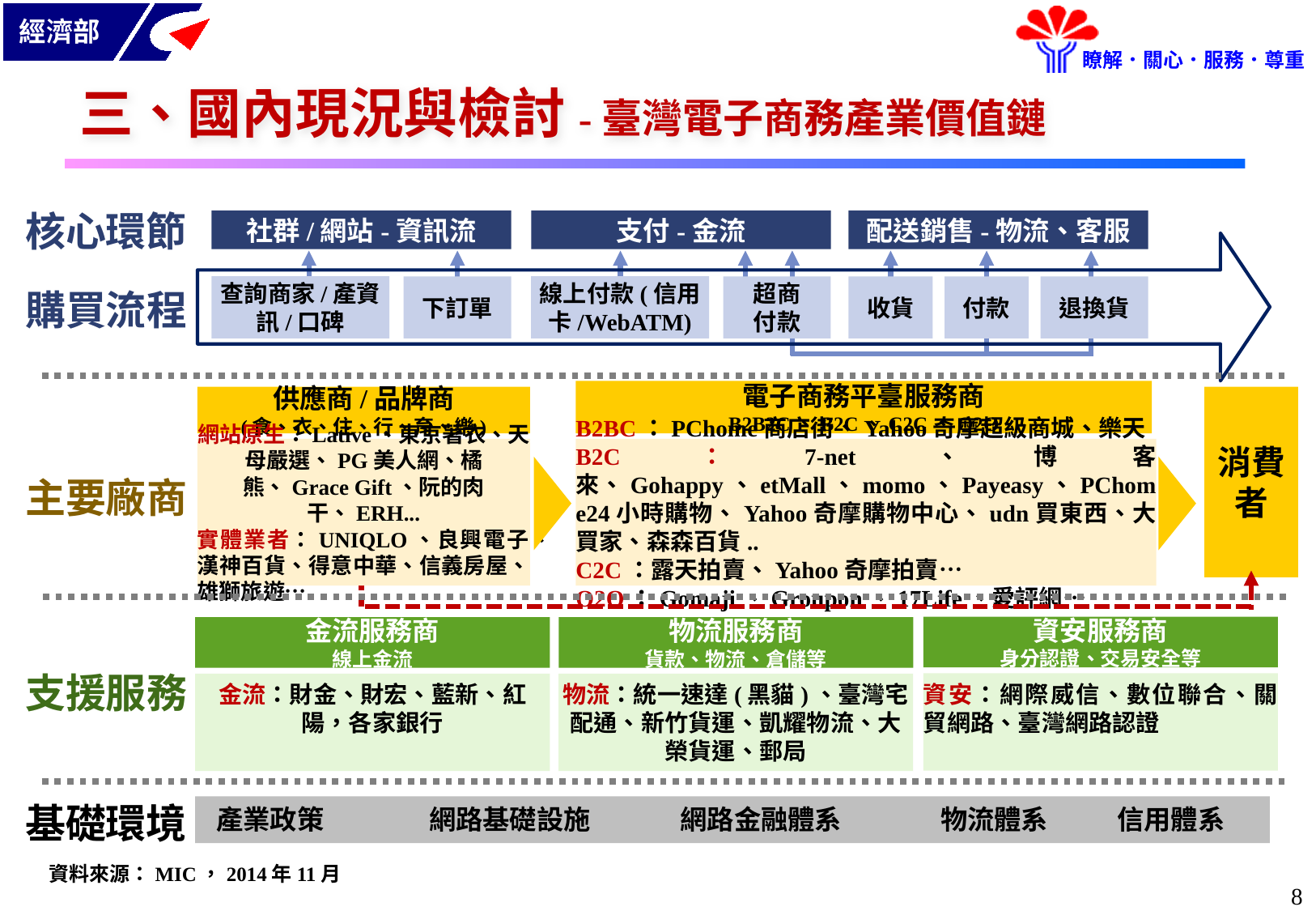

# 三、國內現況與檢討-臺灣電子商務產業價值鏈
核心環節
社群/網站-資訊流
支付-金流
配送銷售-物流、客服

查詢商家/產資訊/口碑
線上付款(信用卡/WebATM)
下訂單
超商
付款
收貨
付款
退換貨
購買流程
電子商務平臺服務商
B2B2C、B2C、C2C、O2O
消費者
供應商/品牌商
(食、衣、住、行、育、樂)
網站原生：Lative、東京著衣、天母嚴選、PG美人網、橘熊、Grace Gift、阮的肉干、ERH...
實體業者：UNIQLO、良興電子、漢神百貨、得意中華、信義房屋、雄獅旅遊…
B2BC：PChome商店街、Yahoo奇摩超級商城、樂天
B2C：7-net、博客來、Gohappy、etMall、momo、Payeasy、PChome24小時購物、Yahoo奇摩購物中心、udn買東西、大買家、森森百貨..
C2C：露天拍賣、Yahoo奇摩拍賣…
O2O：Gomaji、Groupon、17Life、愛評網…
主要廠商

金流服務商
線上金流
金流：財金、財宏、藍新、紅陽，各家銀行

物流服務商
貨款、物流、倉儲等
物流：統一速達(黑貓)、臺灣宅配通、新竹貨運、凱耀物流、大榮貨運、郵局
支援服務

基礎環境
網路基礎設施
網路金融體系
物流體系
信用體系
產業政策
資安服務商
身分認證、交易安全等
資安：網際威信、數位聯合、關貿網路、臺灣網路認證

資料來源：MIC，2014年11月
8